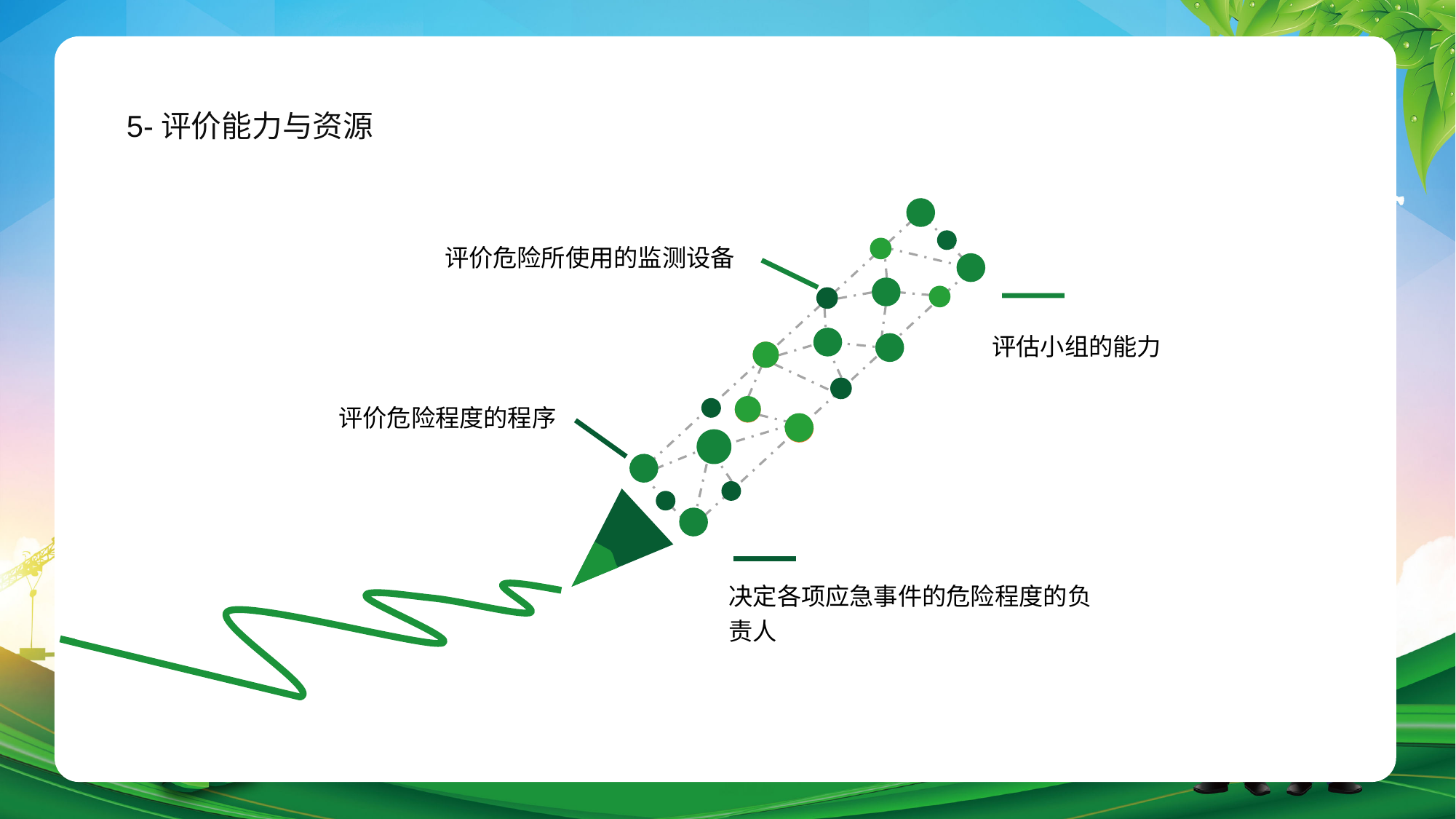

5-评价能力与资源

评价危险所使用的监测设备

评估小组的能力

评价危险程度的程序

决定各项应急事件的危险程度的负责人